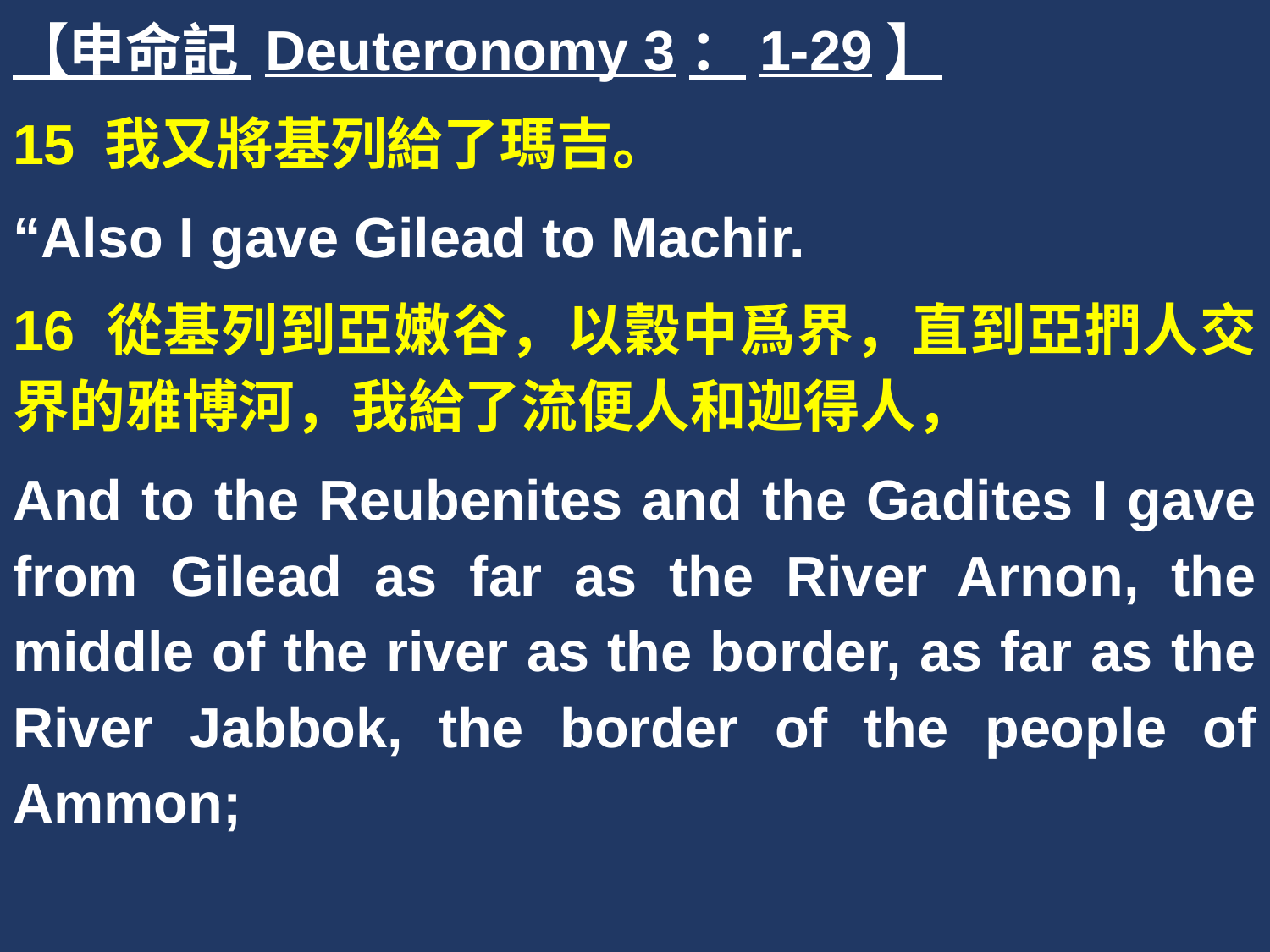

【申命記 Deuteronomy 3：1-29】
15 我又將基列給了瑪吉。
“Also I gave Gilead to Machir.
16 從基列到亞嫩谷，以穀中爲界，直到亞捫人交界的雅博河，我給了流便人和迦得人，
And to the Reubenites and the Gadites I gave from Gilead as far as the River Arnon, the middle of the river as the border, as far as the River Jabbok, the border of the people of Ammon;